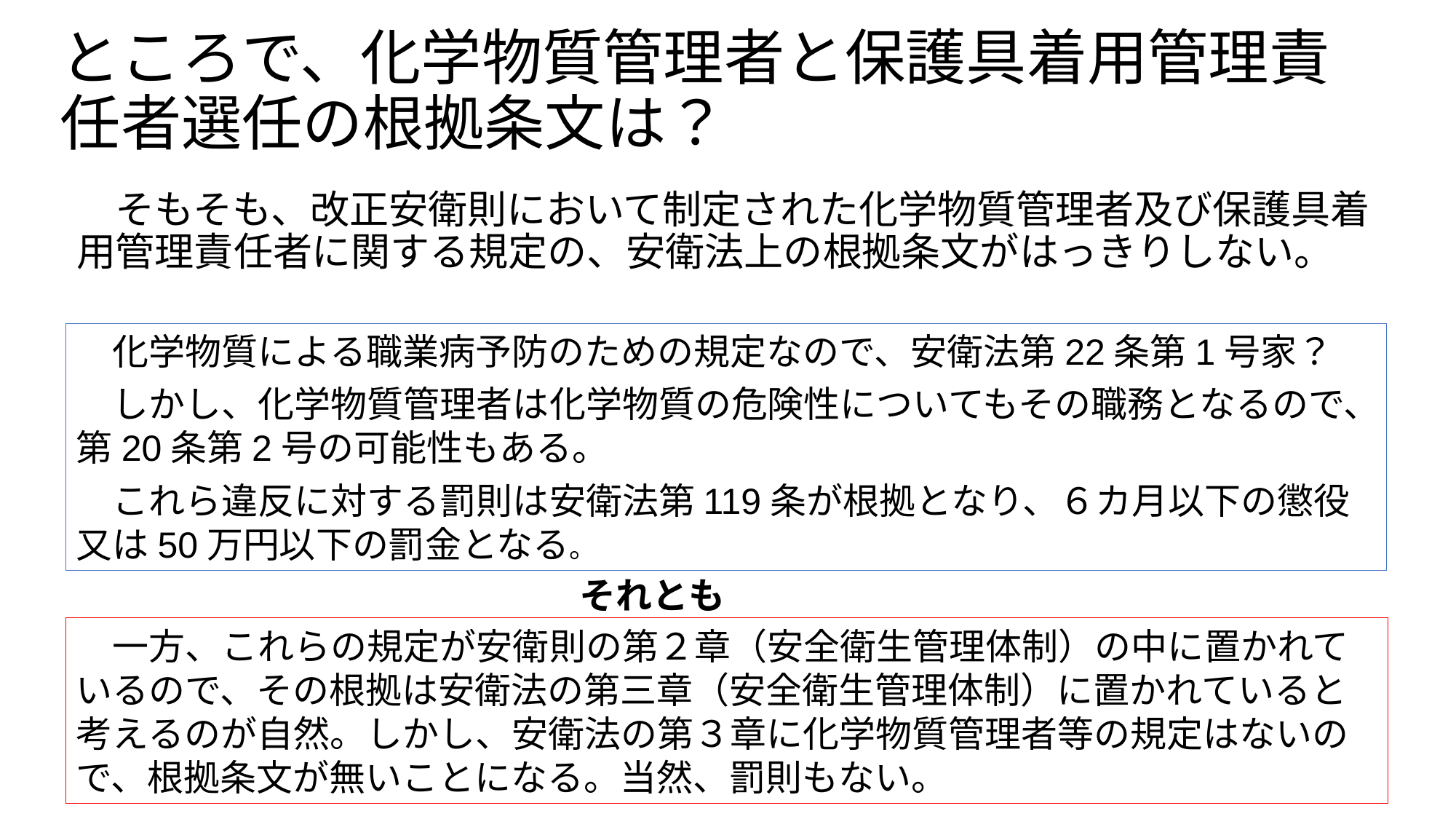

# ところで、化学物質管理者と保護具着用管理責任者選任の根拠条文は？
　そもそも、改正安衛則において制定された化学物質管理者及び保護具着用管理責任者に関する規定の、安衛法上の根拠条文がはっきりしない。
　化学物質による職業病予防のための規定なので、安衛法第22条第1号家？
　しかし、化学物質管理者は化学物質の危険性についてもその職務となるので、第20条第2号の可能性もある。
　これら違反に対する罰則は安衛法第119条が根拠となり、６カ月以下の懲役又は50万円以下の罰金となる。
それとも
　一方、これらの規定が安衛則の第２章（安全衛生管理体制）の中に置かれているので、その根拠は安衛法の第三章（安全衛生管理体制）に置かれていると考えるのが自然。しかし、安衛法の第３章に化学物質管理者等の規定はないので、根拠条文が無いことになる。当然、罰則もない。